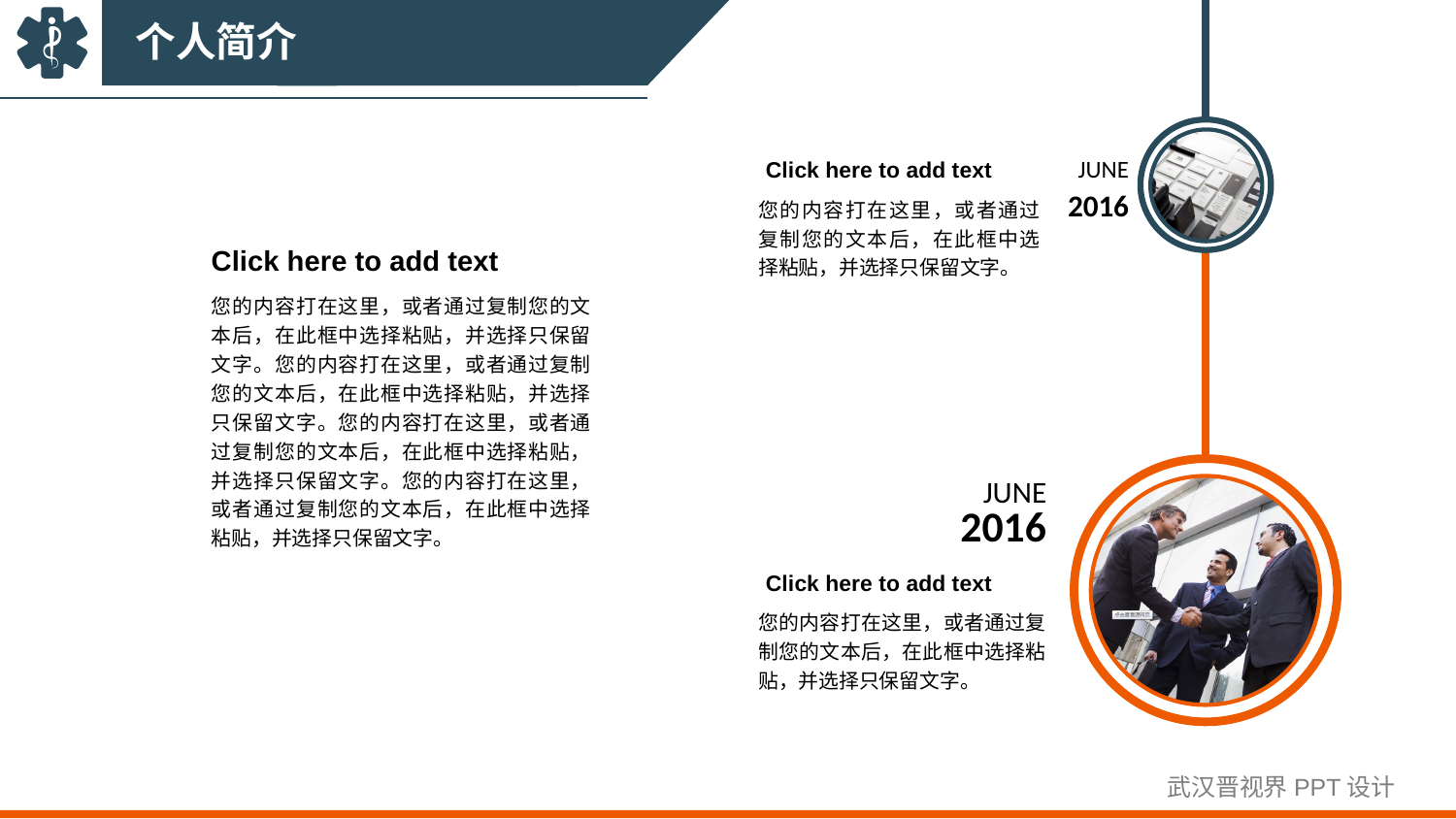

个人简介

Click here to add text
JUNE
2016
您的内容打在这里，或者通过复制您的文本后，在此框中选择粘贴，并选择只保留文字。
Click here to add text
您的内容打在这里，或者通过复制您的文本后，在此框中选择粘贴，并选择只保留文字。您的内容打在这里，或者通过复制您的文本后，在此框中选择粘贴，并选择只保留文字。您的内容打在这里，或者通过复制您的文本后，在此框中选择粘贴，并选择只保留文字。您的内容打在这里，或者通过复制您的文本后，在此框中选择粘贴，并选择只保留文字。

JUNE
2016

Click here to add text
您的内容打在这里，或者通过复制您的文本后，在此框中选择粘贴，并选择只保留文字。